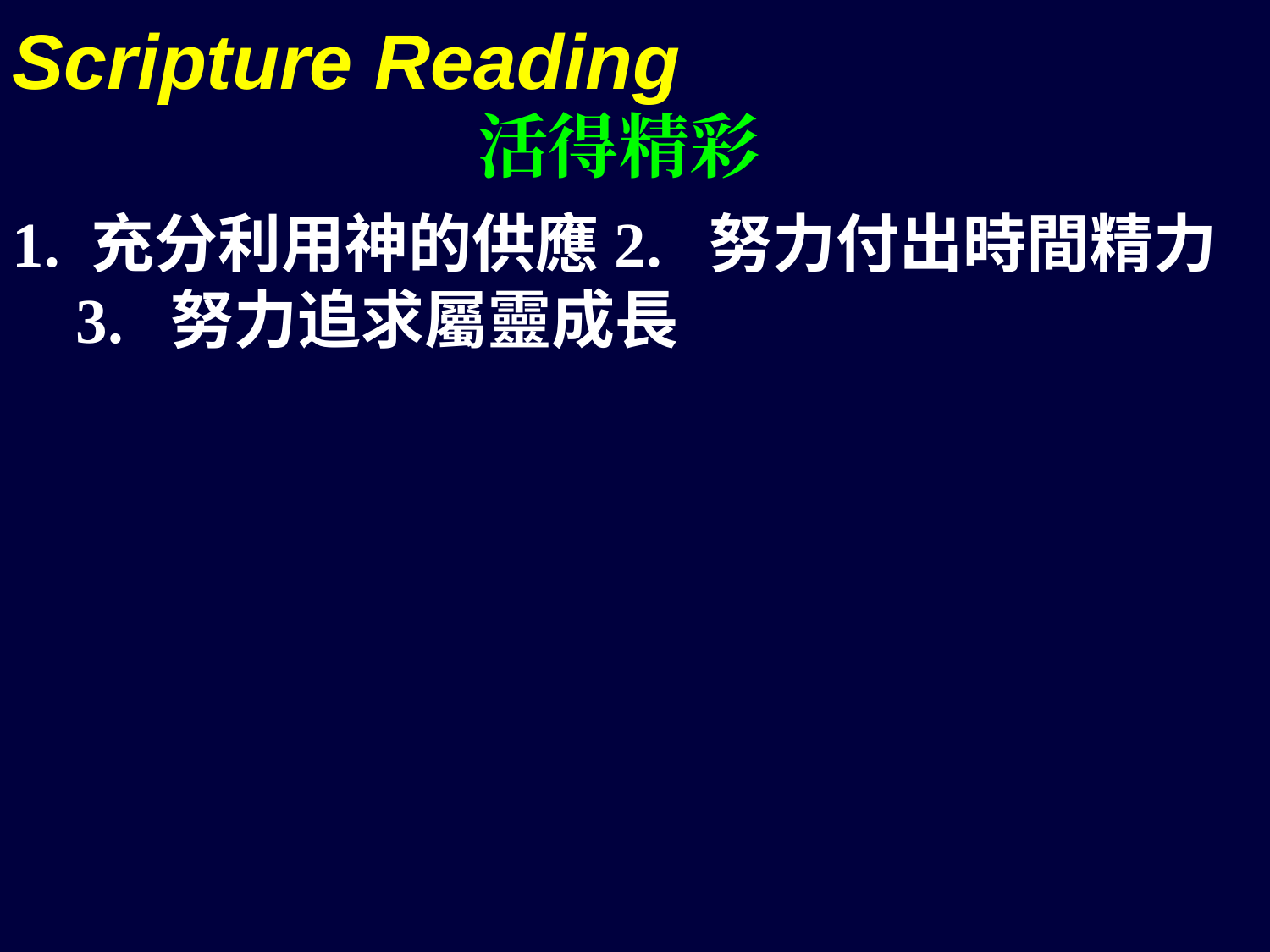

Scripture Reading
活得精彩
1. 充分利用神的供應2.  努力付出時間精力3.  努力追求屬靈成長